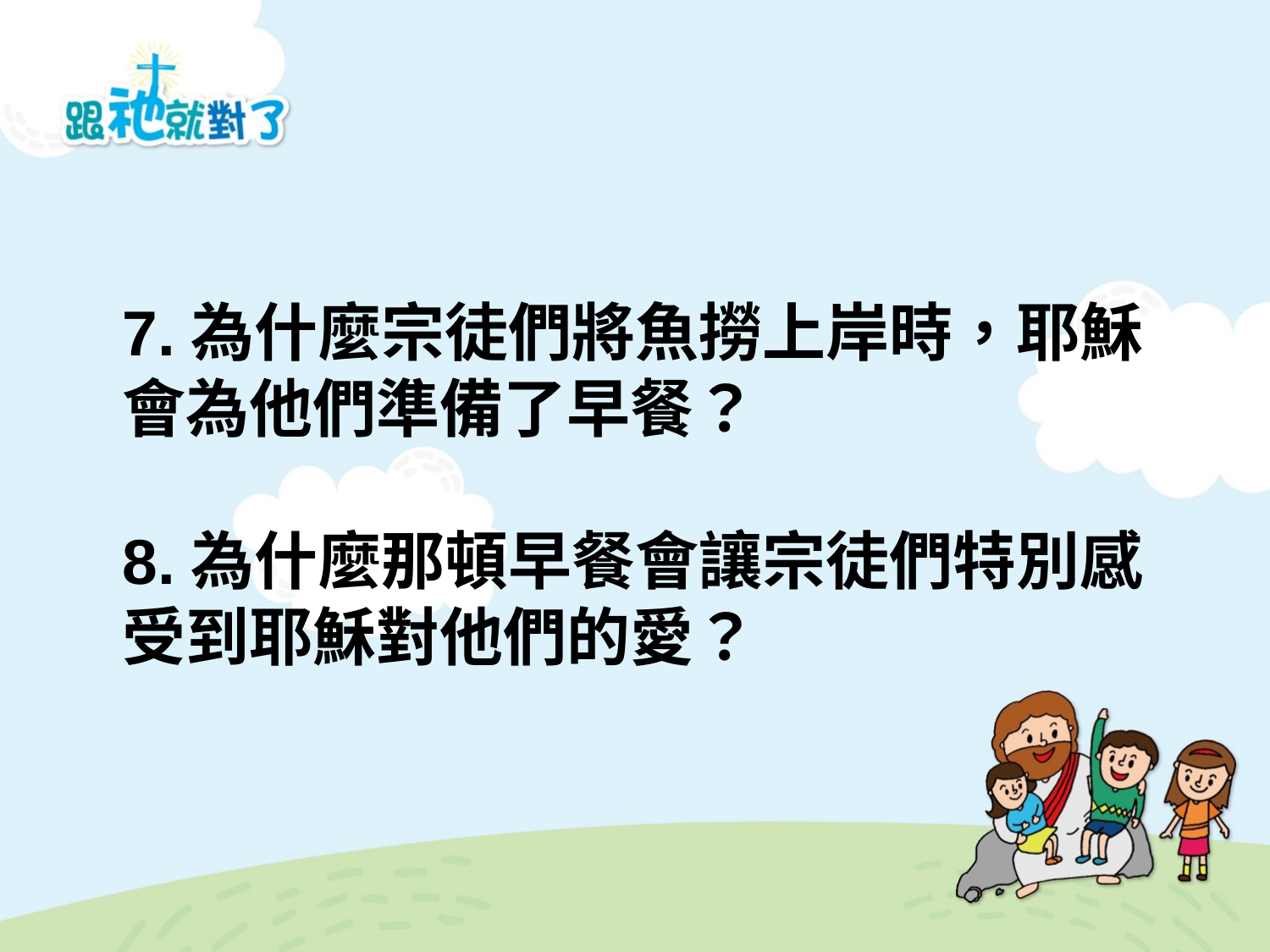

7.為什麼宗徒們將魚撈上岸時，耶穌會為他們準備了早餐？

8.為什麼那頓早餐會讓宗徒們特別感受到耶穌對他們的愛？